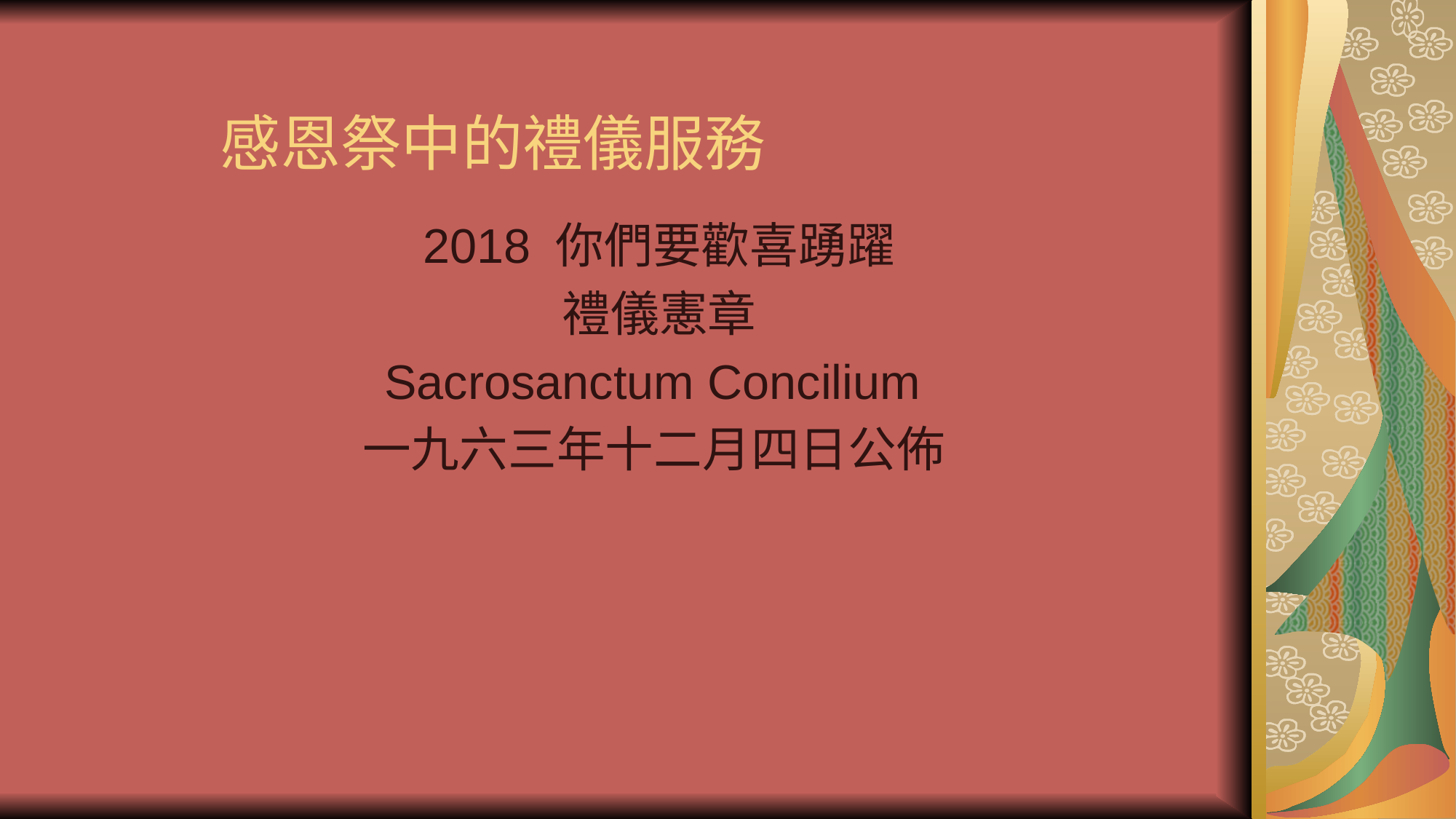

# 感恩祭中的禮儀服務
2018 你們要歡喜踴躍
禮儀憲章
Sacrosanctum Concilium
一九六三年十二月四日公佈